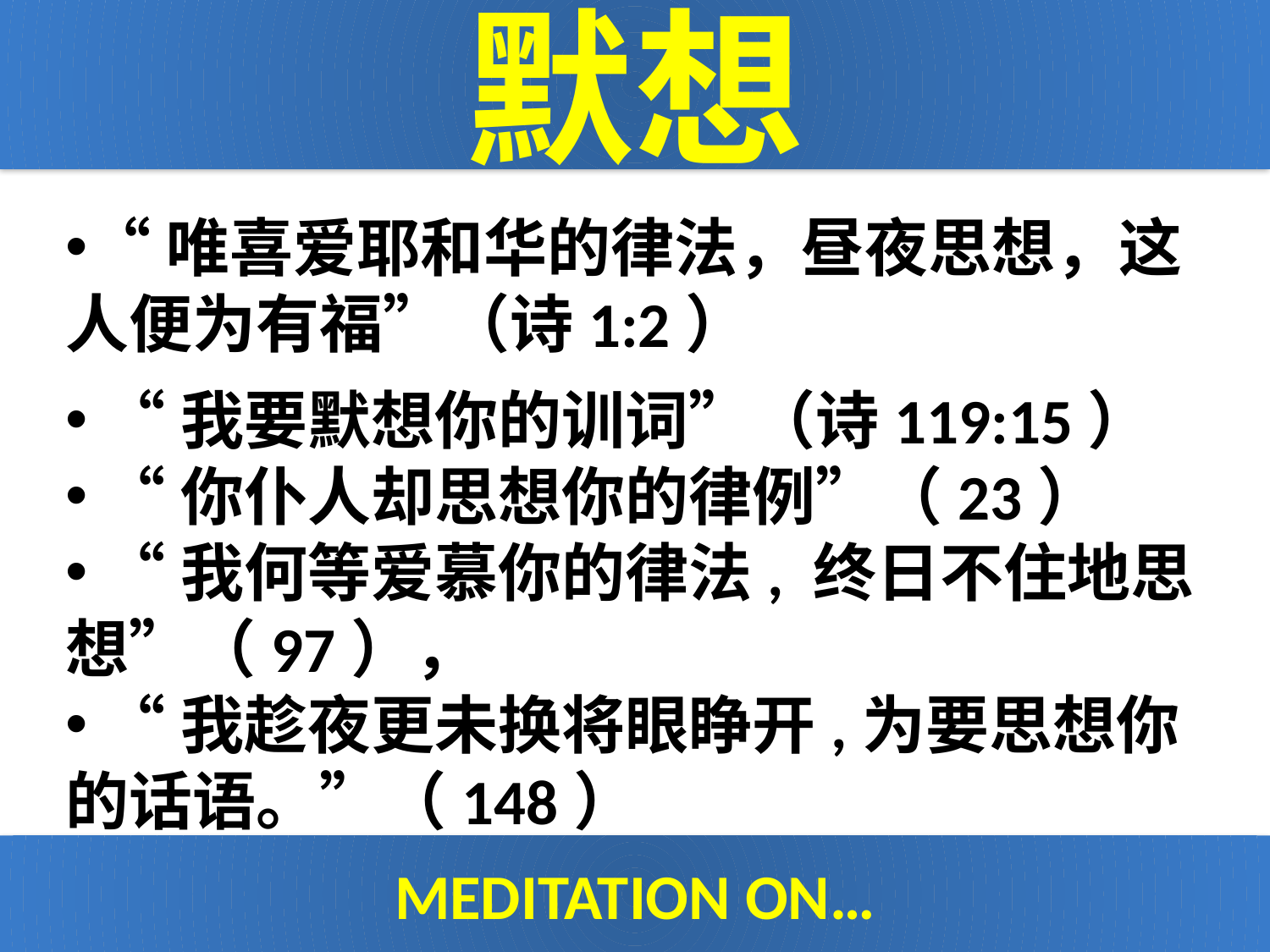

默想
“唯喜爱耶和华的律法，昼夜思想，这人便为有福”（诗1:2）

 “我要默想你的训词”（诗119:15）
 “你仆人却思想你的律例”（23）
 “我何等爱慕你的律法, 终日不住地思想”（97），
 “我趁夜更未换将眼睁开,为要思想你的话语。”（148）
MEDITATION ON…